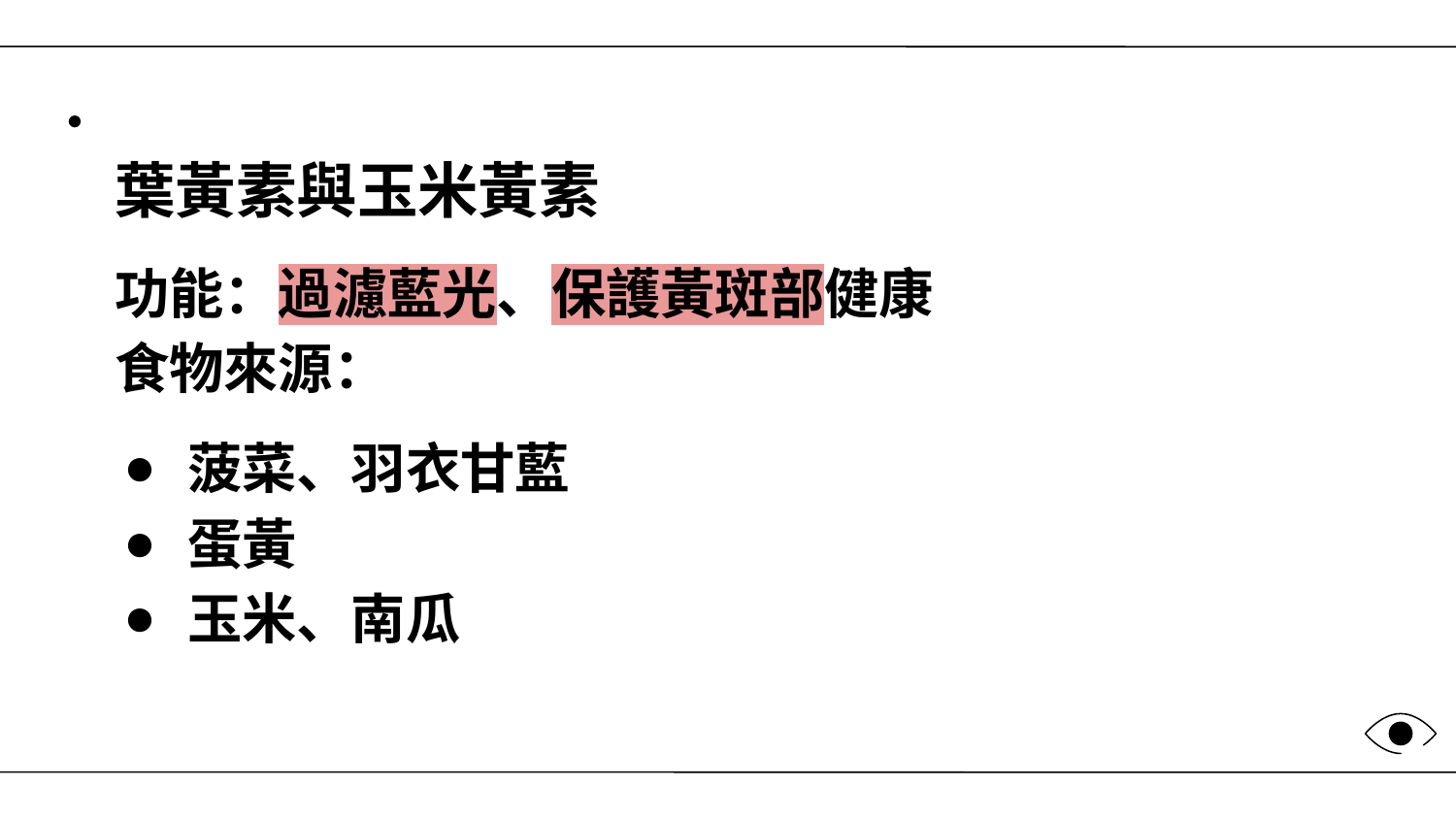

# 葉黃素與玉米黃素
功能：過濾藍光、保護黃斑部健康
食物來源：
菠菜🥬、羽衣甘藍
蛋黃
玉米🌽、南瓜